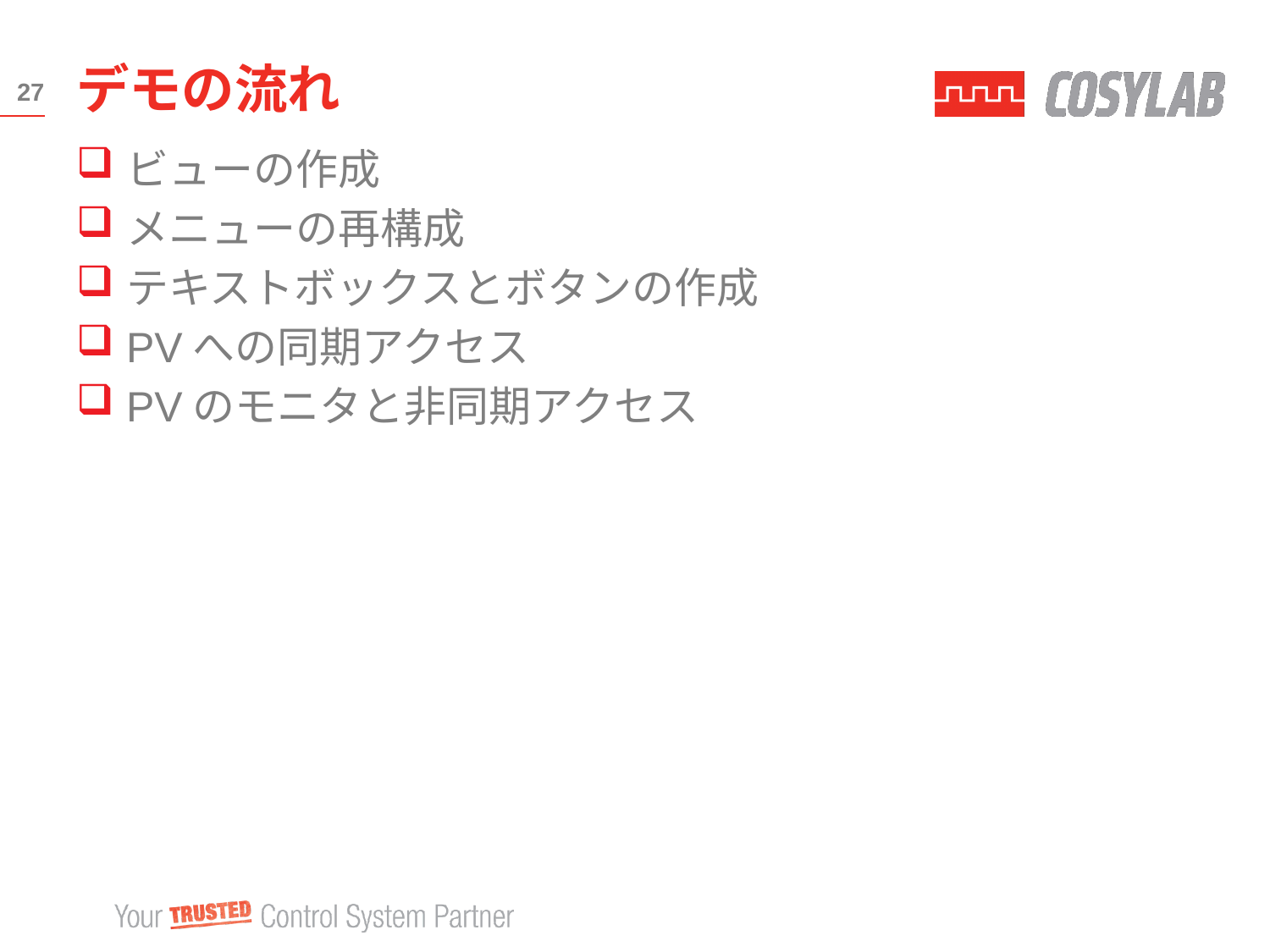

# デモの流れ
27
ビューの作成
メニューの再構成
テキストボックスとボタンの作成
PVへの同期アクセス
PVのモニタと非同期アクセス